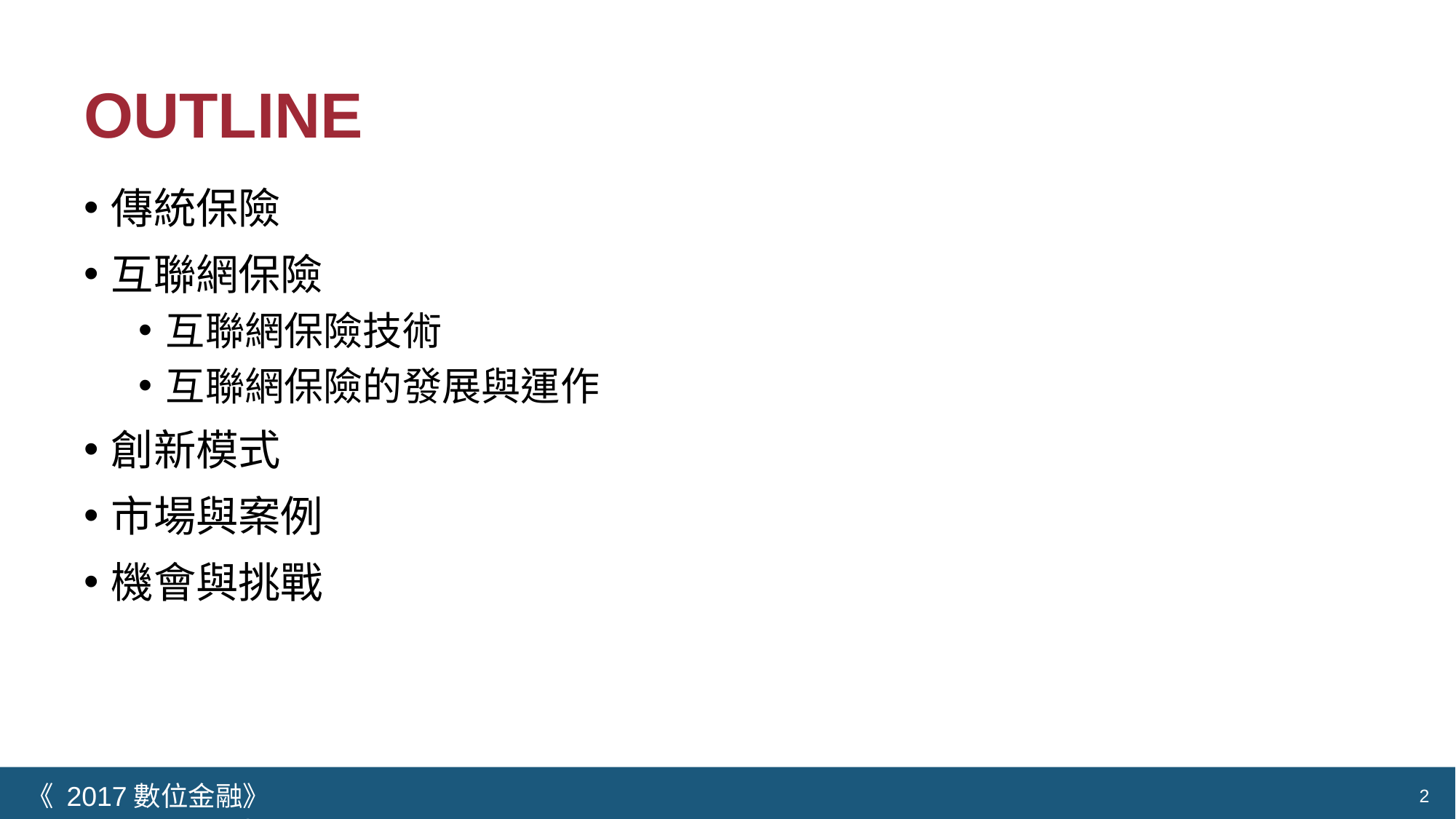

# OUTLINE
傳統保險
互聯網保險
互聯網保險技術
互聯網保險的發展與運作
創新模式
市場與案例
機會與挑戰

《 2017數位金融》                                                                                                                                             	NCTU.IIM.IEBI Lab
2